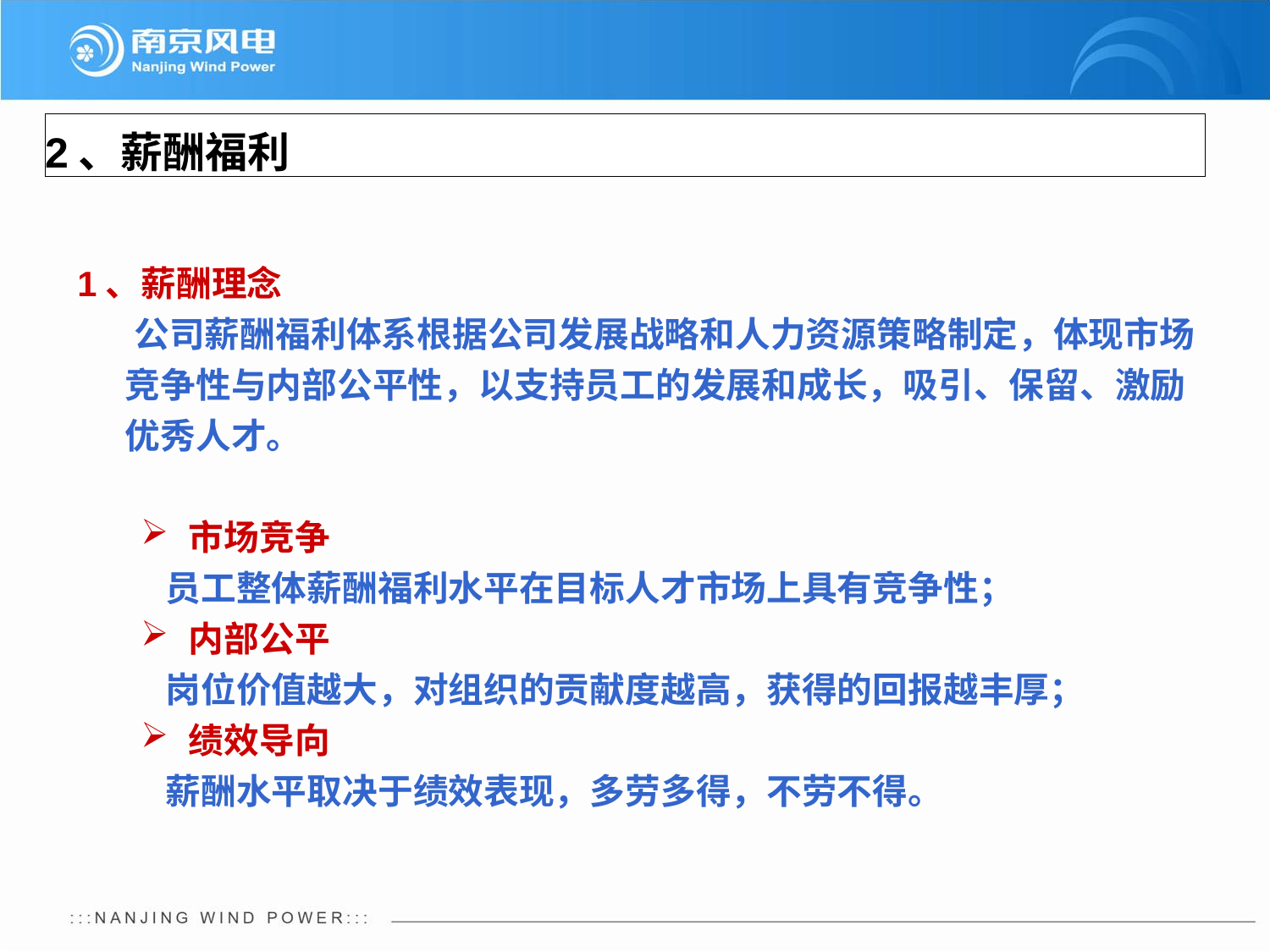

2、薪酬福利
1、薪酬理念
      公司薪酬福利体系根据公司发展战略和人力资源策略制定，体现市场竞争性与内部公平性，以支持员工的发展和成长，吸引、保留、激励优秀人才。

市场竞争
  员工整体薪酬福利水平在目标人才市场上具有竞争性；
内部公平
  岗位价值越大，对组织的贡献度越高，获得的回报越丰厚；
绩效导向
  薪酬水平取决于绩效表现，多劳多得，不劳不得。